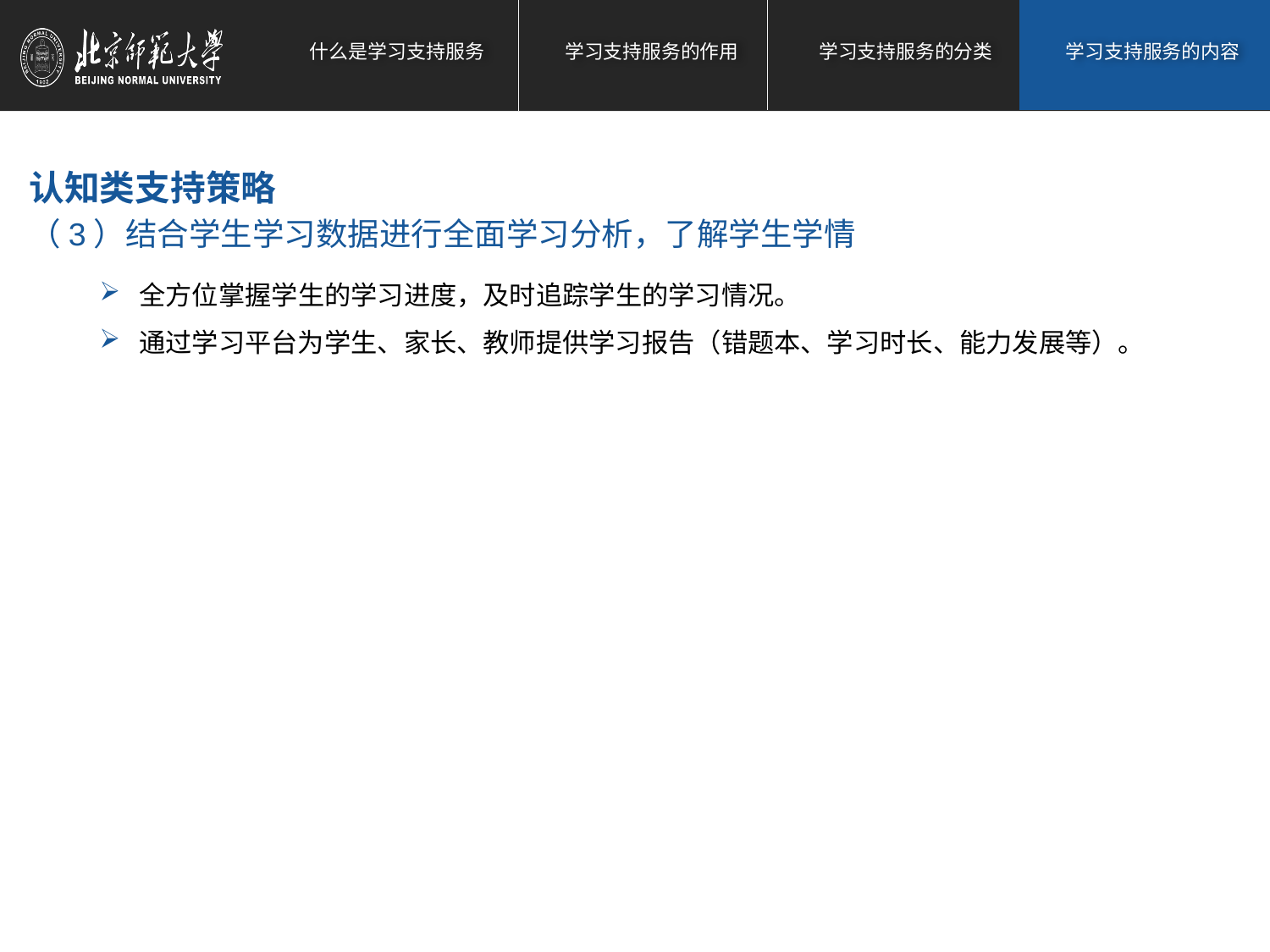

认知类支持策略
（3）结合学生学习数据进行全面学习分析，了解学生学情
全方位掌握学生的学习进度，及时追踪学生的学习情况。
通过学习平台为学生、家长、教师提供学习报告（错题本、学习时长、能力发展等）。